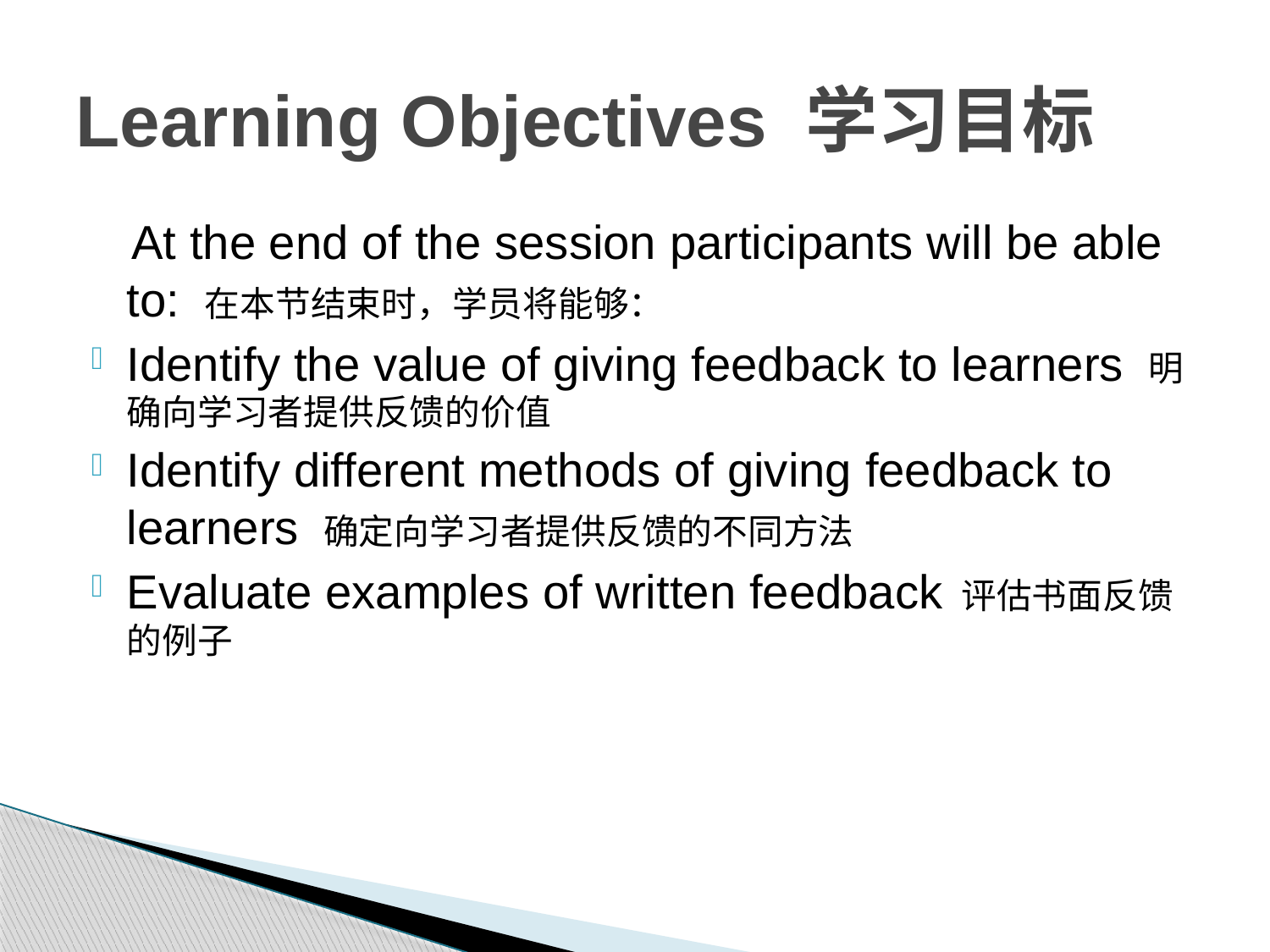

# Learning Objectives 学习目标
   At the end of the session participants will be able to: 在本节结束时，学员将能够：
Identify the value of giving feedback to learners 明确向学习者提供反馈的价值
Identify different methods of giving feedback to learners 确定向学习者提供反馈的不同方法
Evaluate examples of written feedback 评估书面反馈的例子